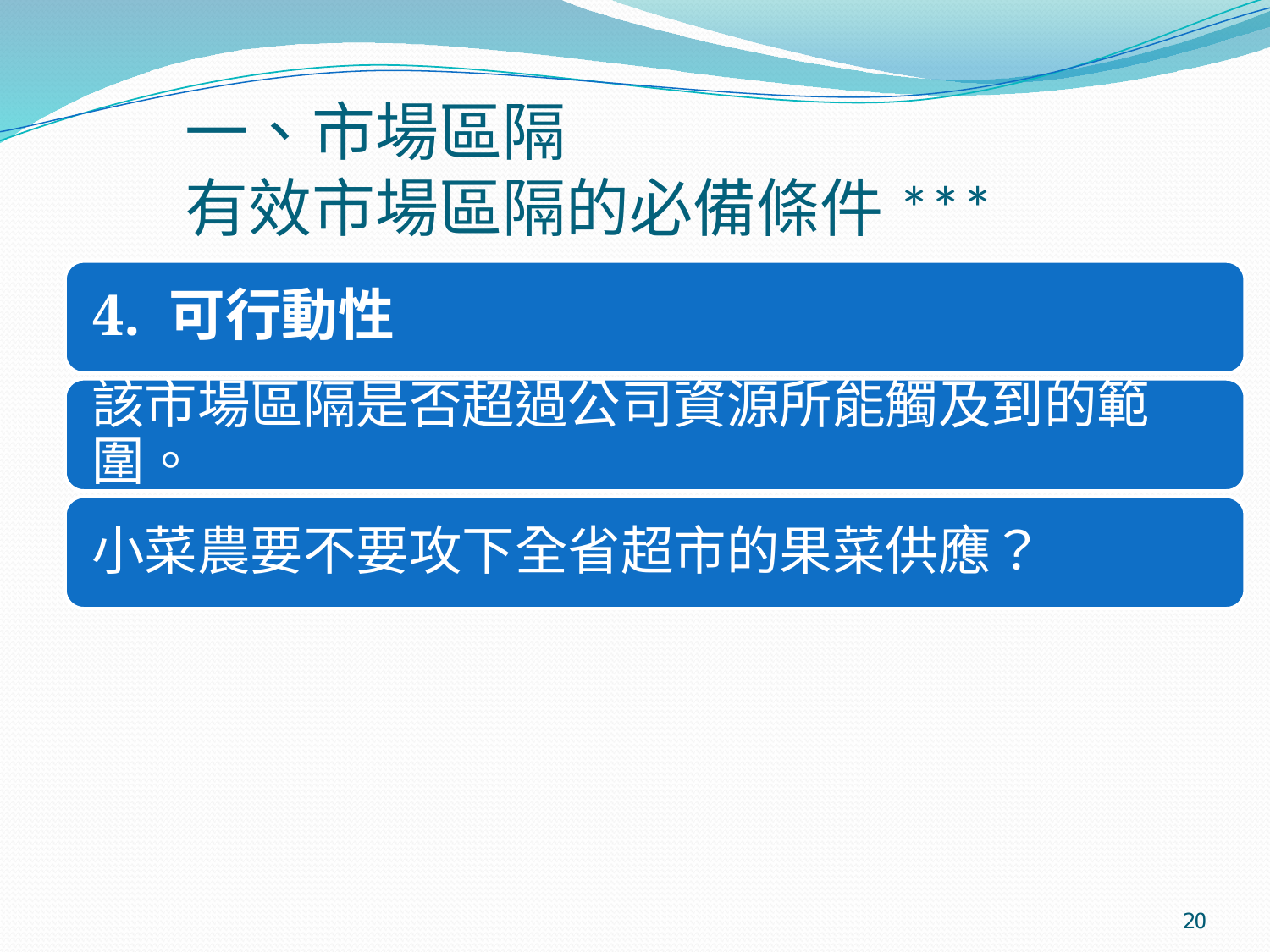

# 一、市場區隔 有效市場區隔的必備條件***
4. 可行動性
該市場區隔是否超過公司資源所能觸及到的範圍。
小菜農要不要攻下全省超市的果菜供應？
20